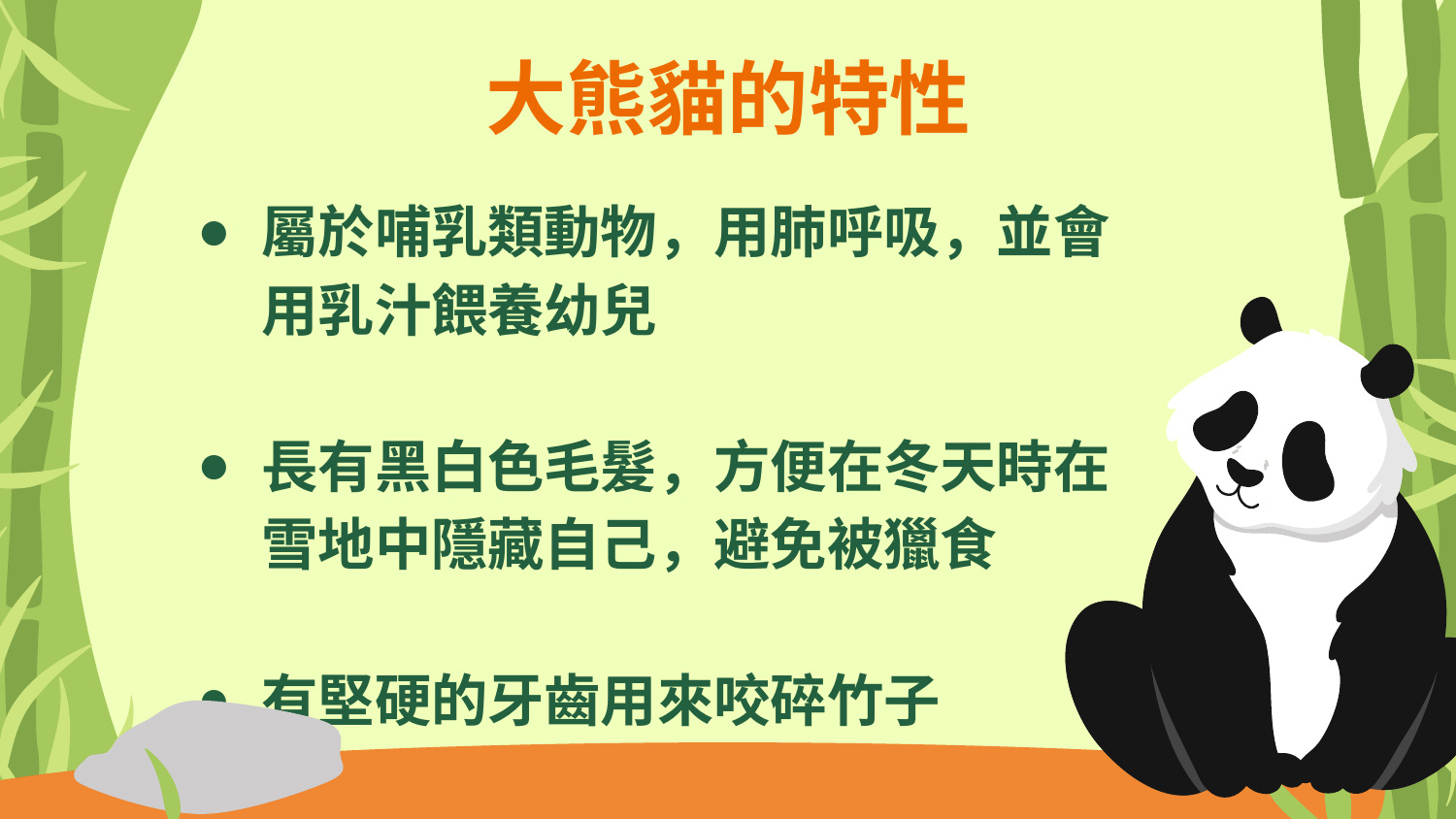

# 大熊貓的特性
屬於哺乳類動物，用肺呼吸，並會用乳汁餵養幼兒

長有黑白色毛髮，方便在冬天時在雪地中隱藏自己，避免被獵食

有堅硬的牙齒用來咬碎竹子